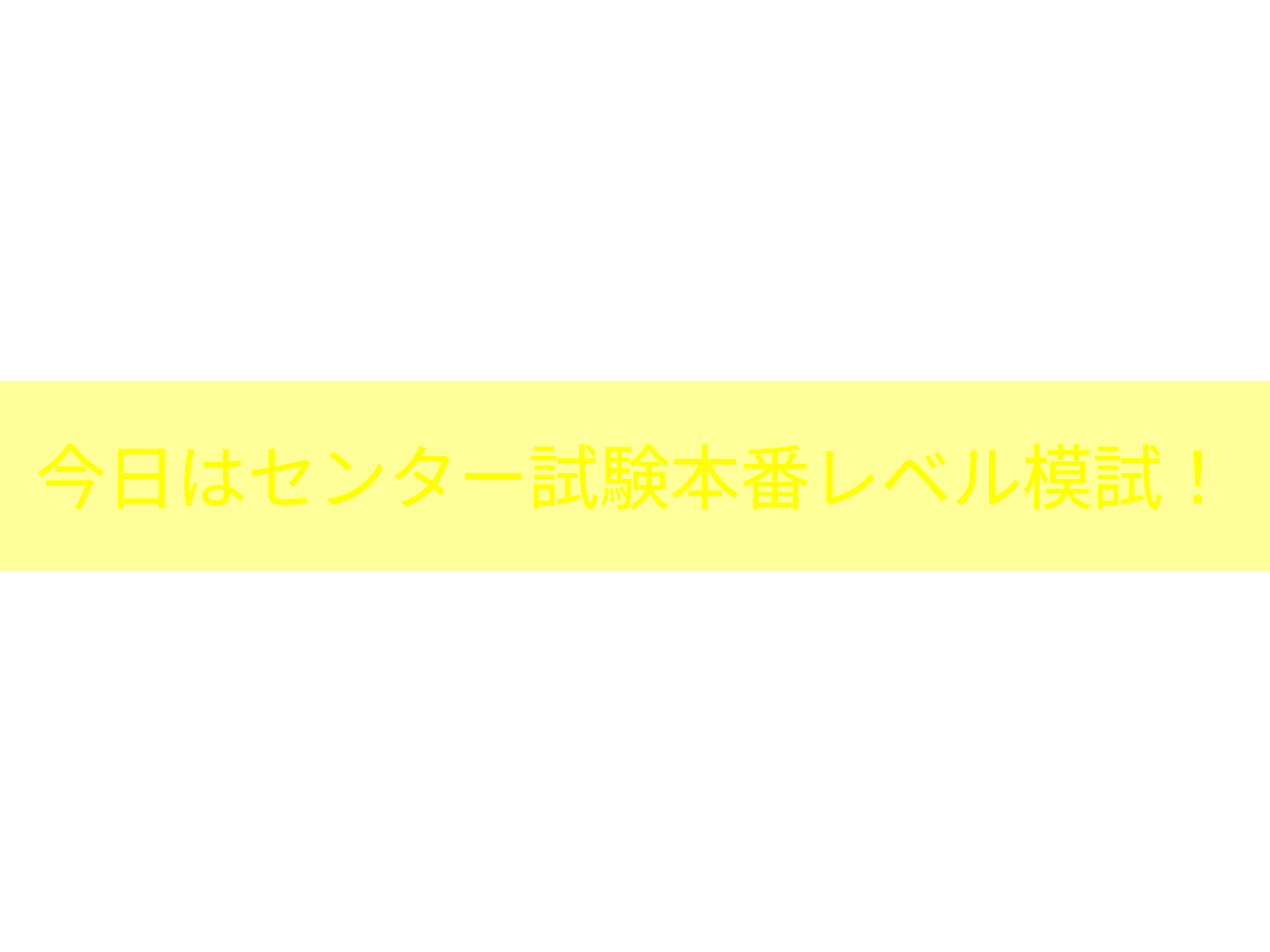

今日はセンター試験本番レベル模試！
今日はセンター試験本番レベル模試！